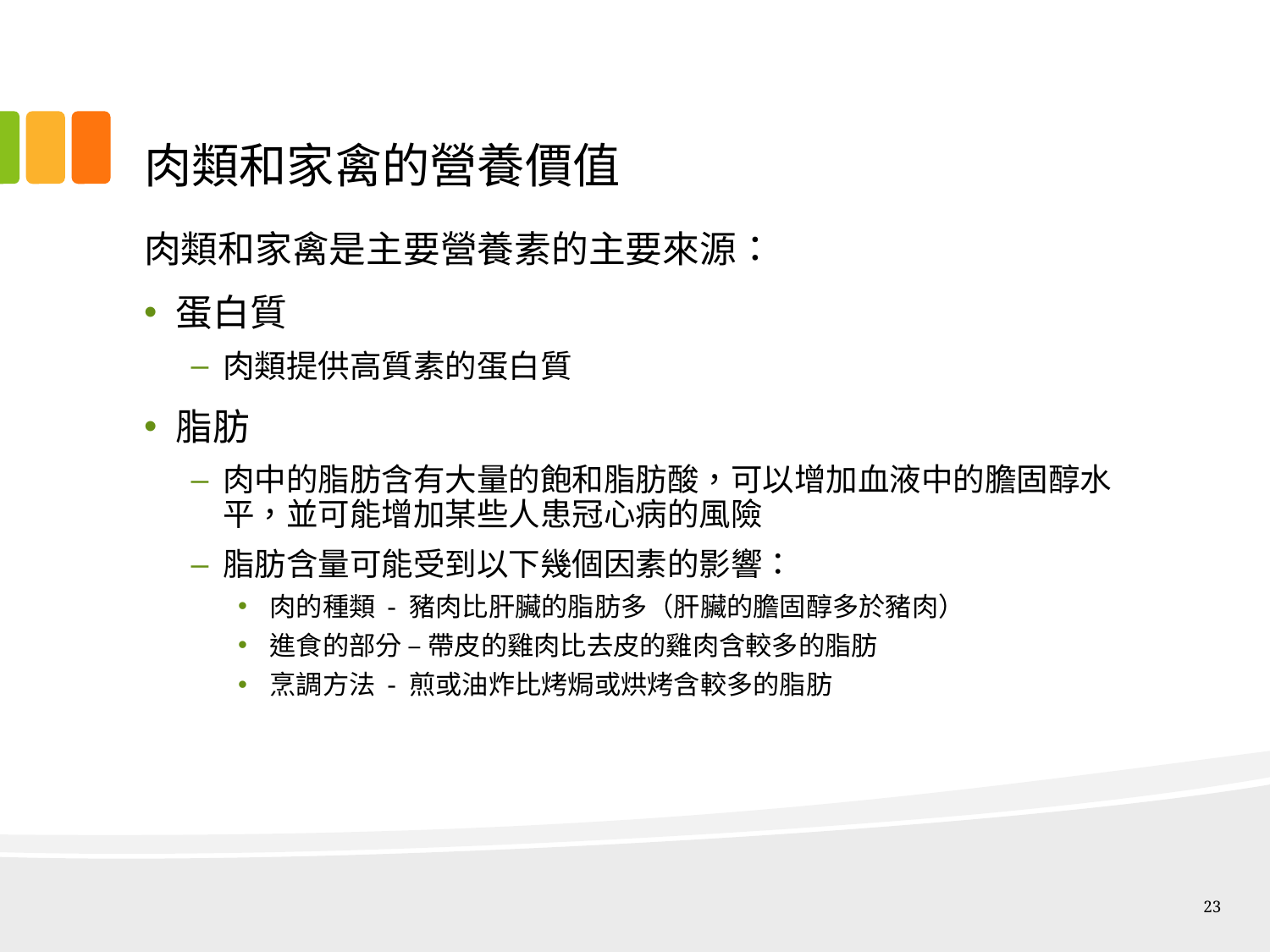

# 肉類和家禽的營養價值
肉類和家禽是主要營養素的主要來源：
蛋白質
肉類提供高質素的蛋白質
脂肪
肉中的脂肪含有大量的飽和脂肪酸，可以增加血液中的膽固醇水平，並可能增加某些人患冠心病的風險
脂肪含量可能受到以下幾個因素的影響：
肉的種類 - 豬肉比肝臟的脂肪多（肝臟的膽固醇多於豬肉）
進食的部分 – 帶皮的雞肉比去皮的雞肉含較多的脂肪
烹調方法 - 煎或油炸比烤焗或烘烤含較多的脂肪
23